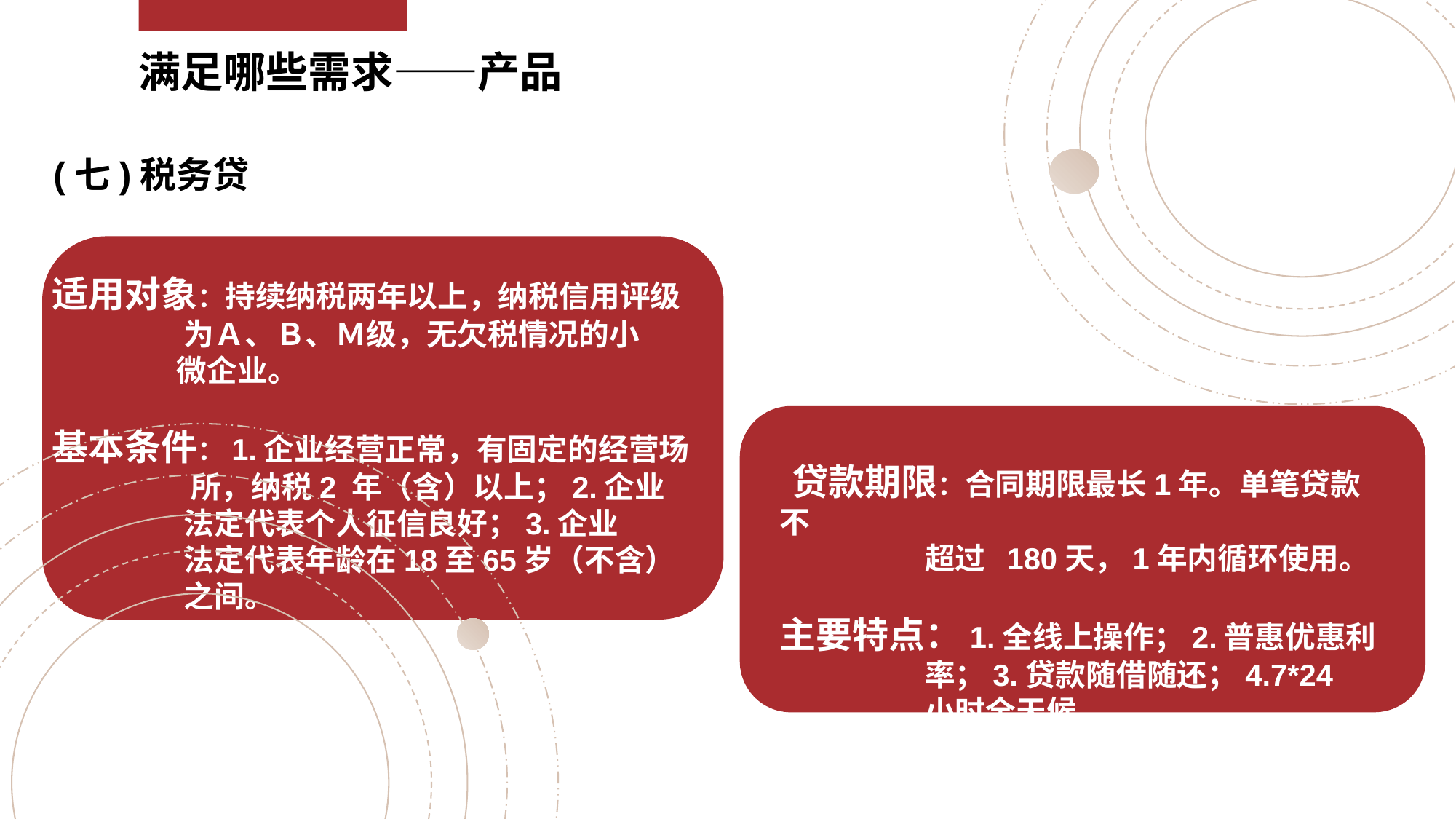

满足哪些需求——产品
(七)税务贷

适用对象：持续纳税两年以上，纳税信用评级
                  为Ａ、Ｂ、Ｍ级，无欠税情况的小
                  微企业。

基本条件：1.企业经营正常，有固定的经营场
                   所，纳税2 年（含）以上；2.企业
                  法定代表个人征信良好；3.企业
                  法定代表年龄在18至65岁（不含）
                  之间。

 贷款期限：合同期限最长1年。单笔贷款不
                    超过  180天，1年内循环使用。

主要特点：1.全线上操作；2.普惠优惠利
                    率；3.贷款随借随还；4.7*24
                    小时全天候。